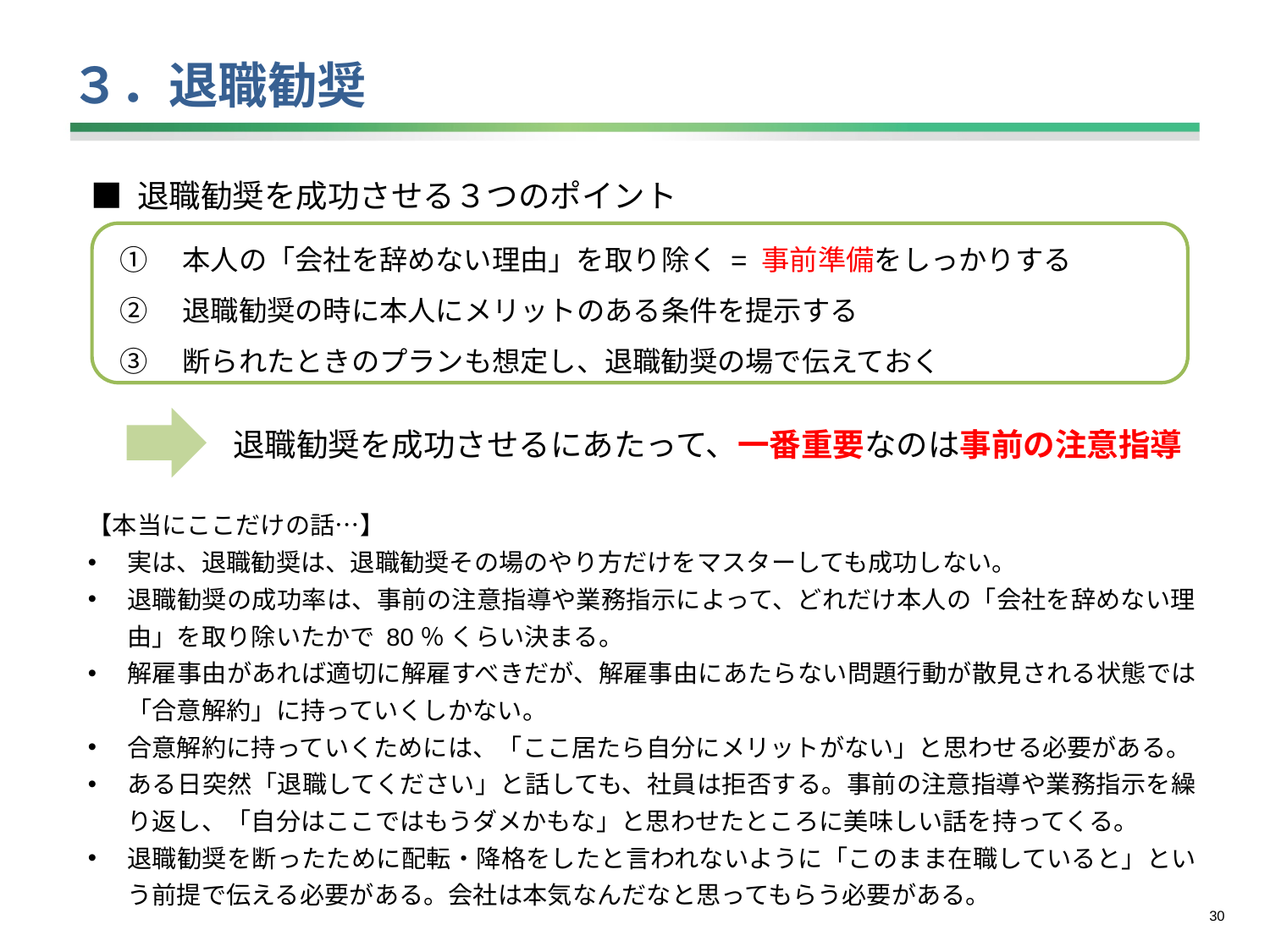

# ３．退職勧奨

■ 退職勧奨を成功させる３つのポイント

①　本人の「会社を辞めない理由」を取り除く = 事前準備をしっかりする
②　退職勧奨の時に本人にメリットのある条件を提示する
③　断られたときのプランも想定し、退職勧奨の場で伝えておく
退職勧奨を成功させるにあたって、一番重要なのは事前の注意指導

【本当にここだけの話…】
実は、退職勧奨は、退職勧奨その場のやり方だけをマスターしても成功しない。
退職勧奨の成功率は、事前の注意指導や業務指示によって、どれだけ本人の「会社を辞めない理由」を取り除いたかで 80％ くらい決まる。
解雇事由があれば適切に解雇すべきだが、解雇事由にあたらない問題行動が散見される状態では「合意解約」に持っていくしかない。
合意解約に持っていくためには、「ここ居たら自分にメリットがない」と思わせる必要がある。
ある日突然「退職してください」と話しても、社員は拒否する。事前の注意指導や業務指示を繰り返し、「自分はここではもうダメかもな」と思わせたところに美味しい話を持ってくる。
退職勧奨を断ったために配転・降格をしたと言われないように「このまま在職していると」という前提で伝える必要がある。会社は本気なんだなと思ってもらう必要がある。

30